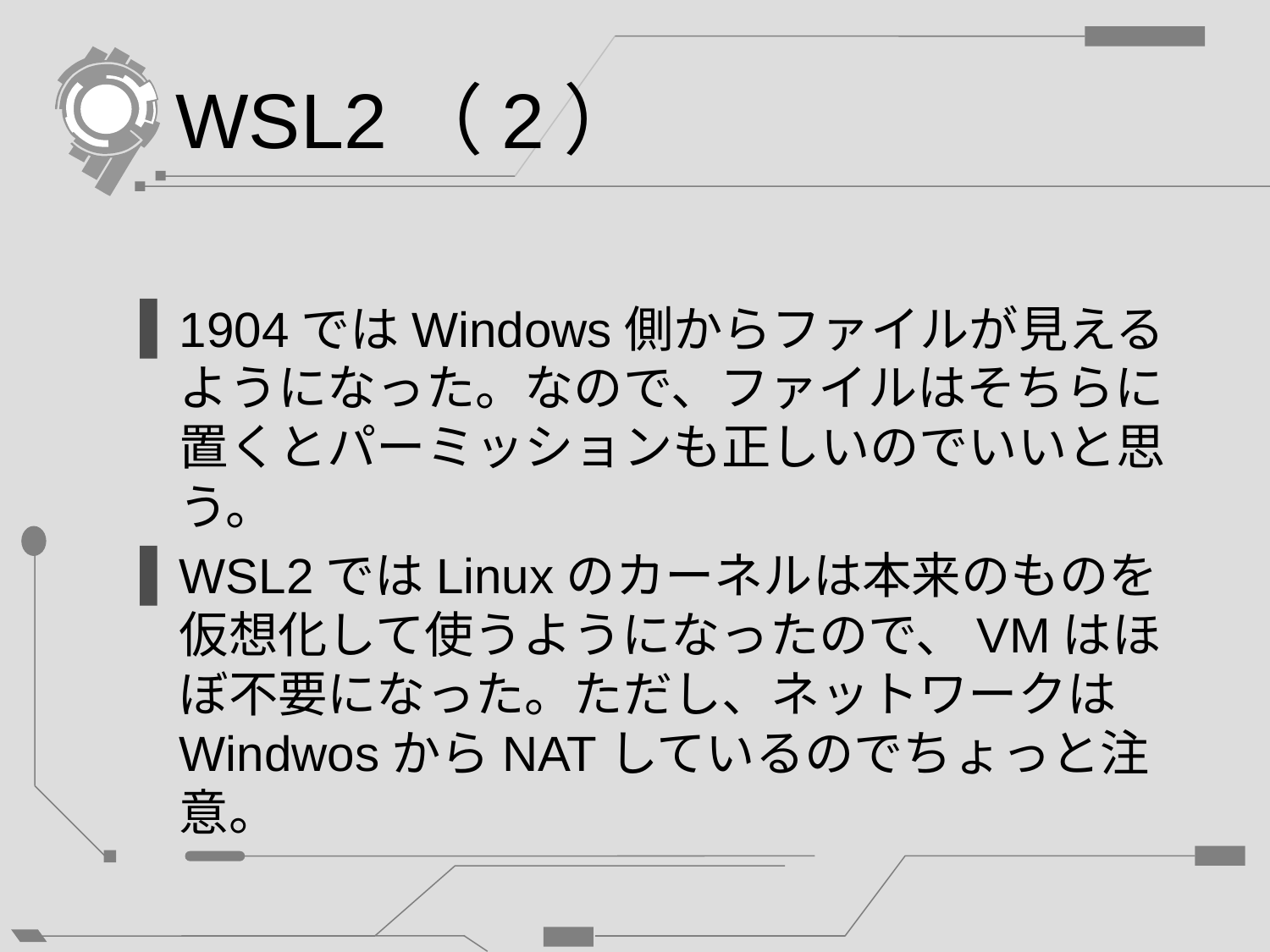

# WSL2（2）

1904ではWindows側からファイルが見えるようになった。なので、ファイルはそちらに置くとパーミッションも正しいのでいいと思う。
WSL2ではLinuxのカーネルは本来のものを仮想化して使うようになったので、VMはほぼ不要になった。ただし、ネットワークはWindwosからNATしているのでちょっと注意。